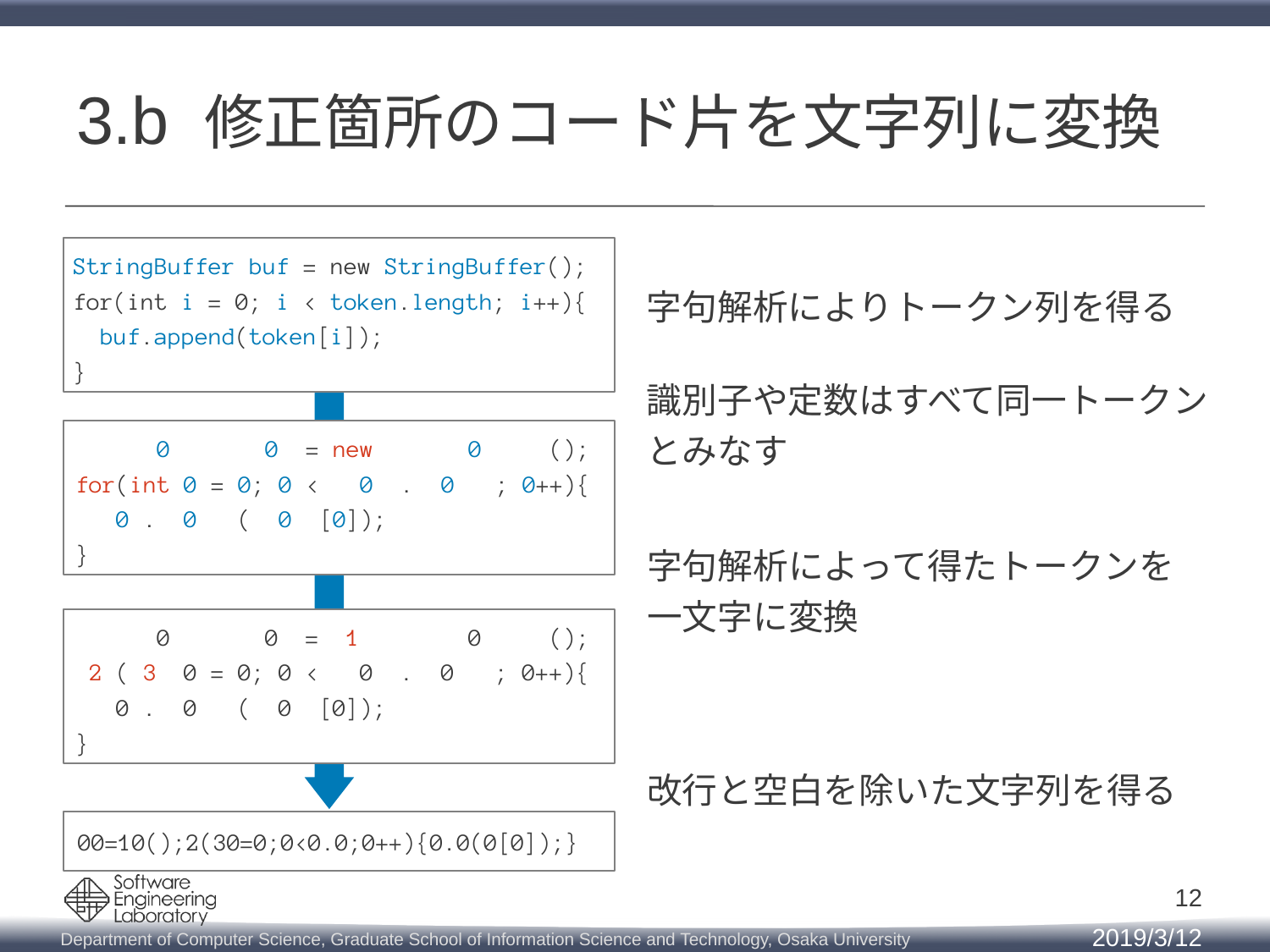

# 3.b 修正箇所のコード片を文字列に変換
StringBuffer buf = new StringBuffer();
for(int i = 0; i < token.length; i++){
  buf.append(token[i]);
}
字句解析によりトークン列を得る
識別子や定数はすべて同一トークンとみなす

      0       0  = new       0     ();
for(int 0 = 0; 0 <   0  .  0   ; 0++){
   0 .  0   (  0  [0]);
}
字句解析によって得たトークンを
一文字に変換
      0       0  =  1        0     ();
 2 ( 3  0 = 0; 0 <   0  .  0   ; 0++){
   0 .  0   (  0  [0]);
}
改行と空白を除いた文字列を得る
00=10();2(30=0;0<0.0;0++){0.0(0[0]);}
12
2019/3/12